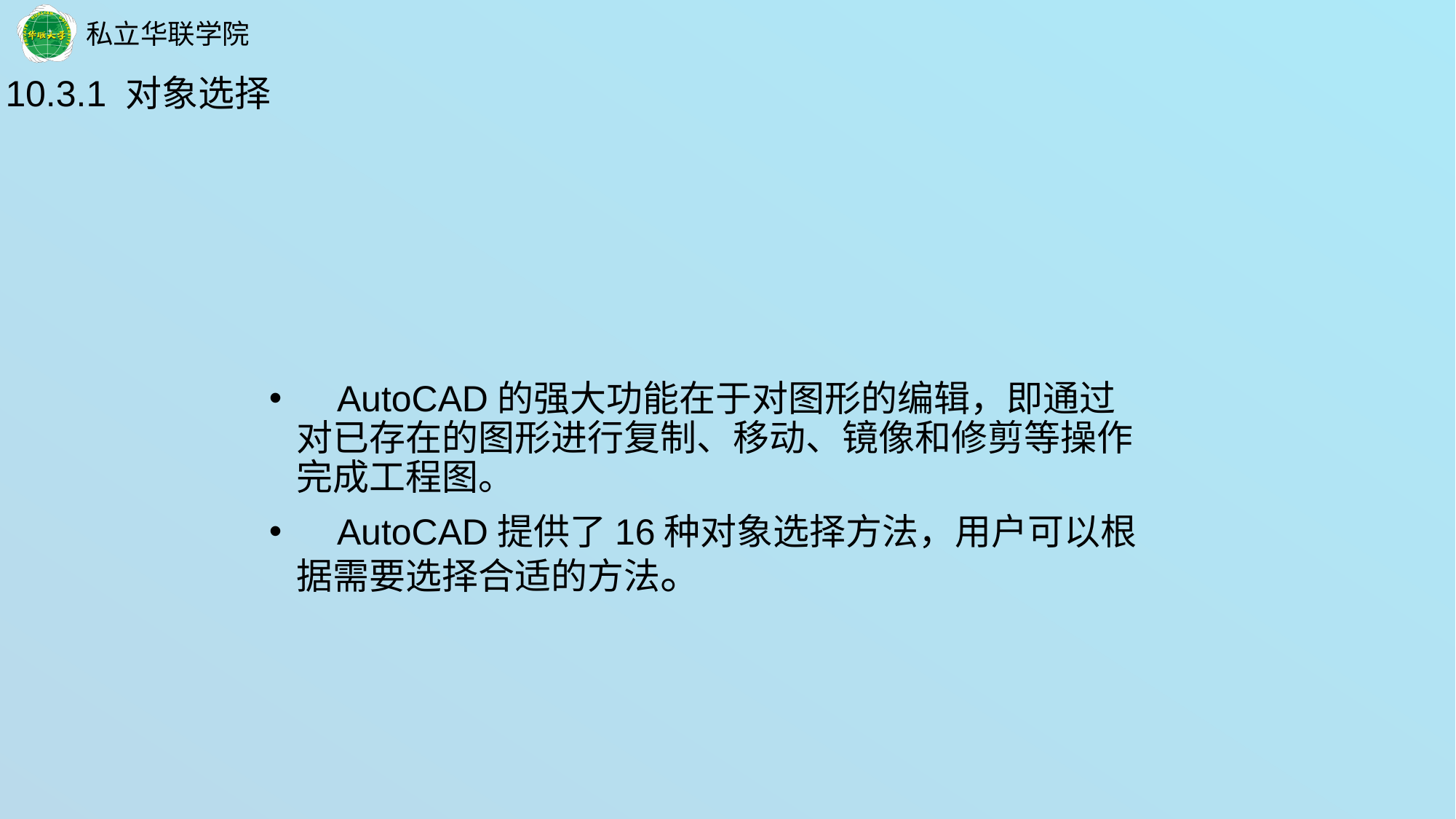

10.3.1 对象选择
    AutoCAD的强大功能在于对图形的编辑，即通过对已存在的图形进行复制、移动、镜像和修剪等操作完成工程图。
    AutoCAD提供了16种对象选择方法，用户可以根据需要选择合适的方法。